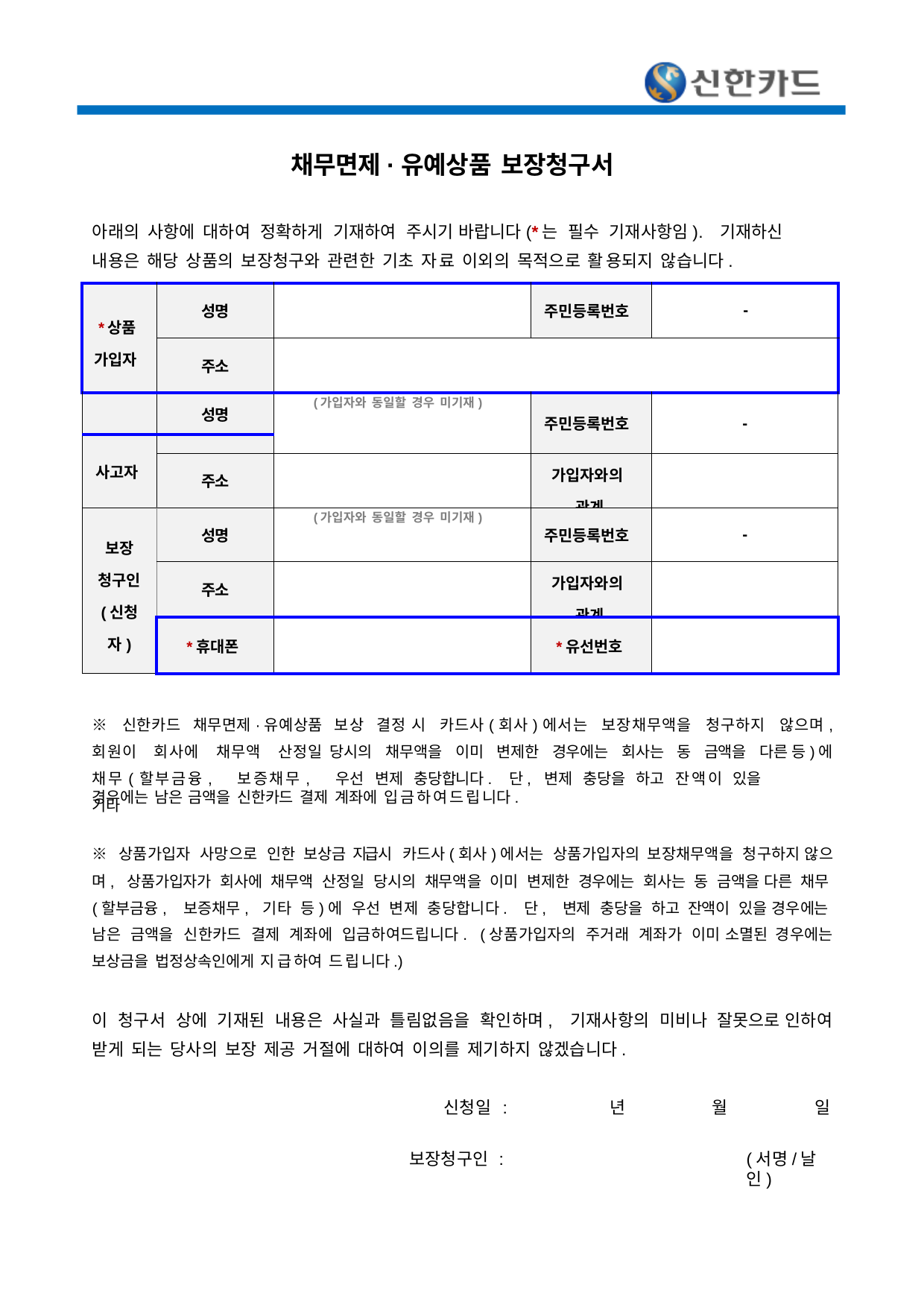

채무면제·유예상품 보장청구서

아래의  사항에  대하여  정확하게  기재하여  주시기 바랍니다(*는  필수  기재사항임).   기재하신 내용은 해당 상품의 보장청구와 관련한 기초 자료 이외의 목적으로 활용되지 않습니다.
| \*상품 가입자 | 성명 |  | 주민등록번호 | - |
| --- | --- | --- | --- | --- |
|  | 주소 |  |  |  |
|  | 성명 | (가입자와 동일할 경우 미기재) | 주민등록번호 | - |
| 사고자 |  |  |  |  |
|  | 주소 |  | 가입자와의 관계 |  |
| 보장 청구인 (신청자) | 성명 | (가입자와 동일할 경우 미기재) | 주민등록번호 | - |
|  | 주소 |  | 가입자와의 관계 |  |
|  | \*휴대폰 |  | \*유선번호 |  |
※  신한카드  채무면제·유예상품 회원이   회사에   채무액   산정일 채무(할부금융,   보증채무,   기타
보상  결정 시  카드사(회사)에서는  보장채무액을  청구하지  않으며, 당시의   채무액을   이미   변제한   경우에는   회사는   동   금액을   다른 등)에  우선  변제  충당합니다.   단,  변제  충당을  하고  잔액이  있을
경우에는 남은 금액을 신한카드 결제 계좌에 입금하여드립니다.

※ 상품가입자  사망으로  인한 보상금  지급 시  카드사(회사)에서는  상품가입자의 보장채무액을  청구하지 않으며,  상품가입자가  회사에  채무액  산정일  당시의  채무액을  이미  변제한  경우에는  회사는  동  금액을 다른  채무(할부금융,   보증채무,  기타  등)에  우선  변제  충당합니다.   단,   변제  충당을  하고  잔액이  있을 경우에는  남은  금액을  신한카드  결제  계좌에  입금하여드립니다.   (상품가입자의  주거래  계좌가  이미 소멸된 경우에는 보상금을 법정상속인에게 지급하여 드립니다.)

이  청구서  상에  기재된  내용은  사실과  틀림없음을  확인하며,   기재사항의  미비나  잘못으로 인하여 받게 되는 당사의 보장 제공 거절에 대하여 이의를 제기하지 않겠습니다.
신청일 :
년
월
일
보장청구인 :
(서명/날인)